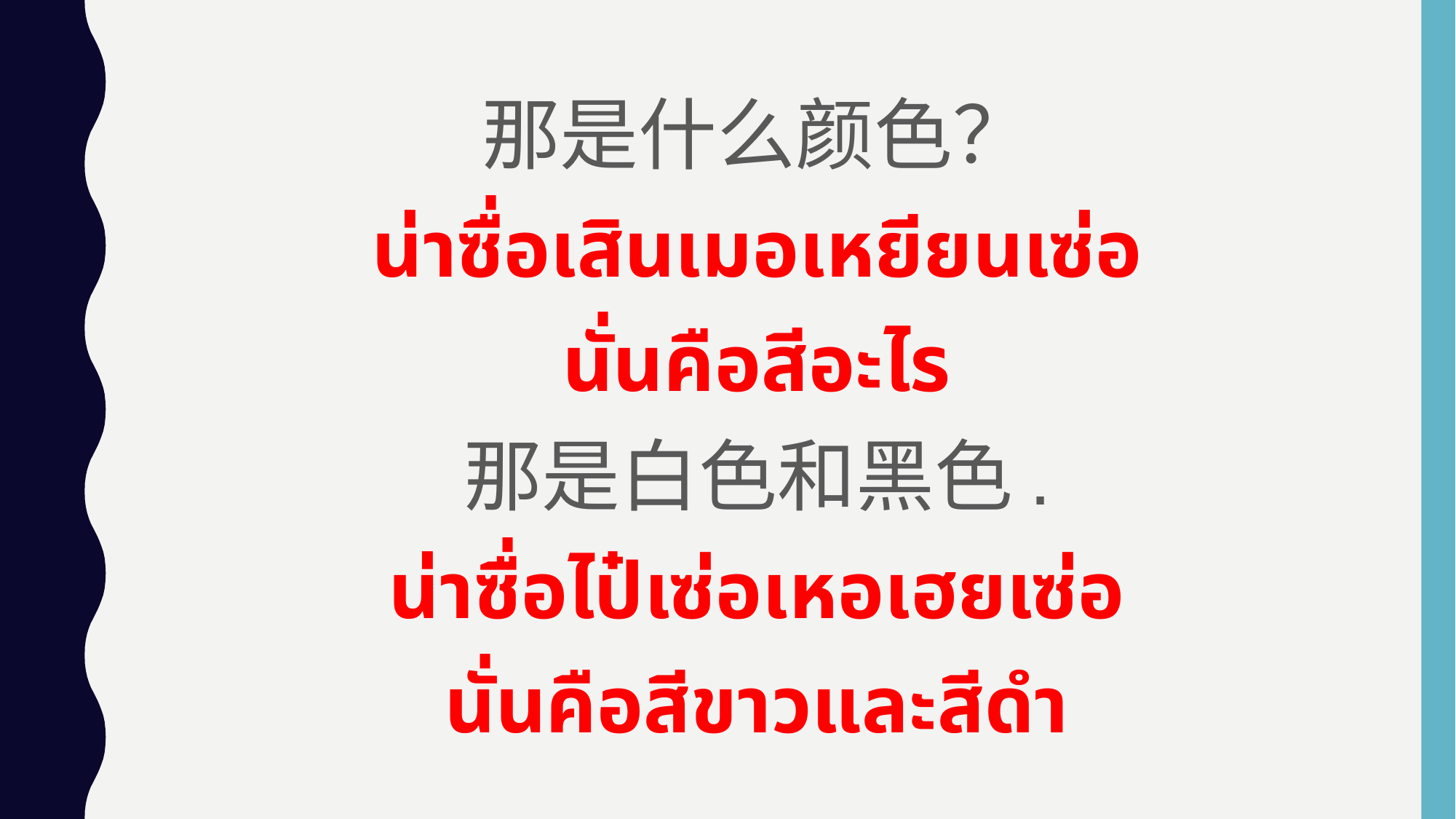

那是什么颜色？
น่าซื่อเสินเมอเหยียนเซ่อ
นั่นคือสีอะไร
那是白色和黑色.
น่าซื่อไป๋เซ่อเหอเฮยเซ่อ
นั่นคือสีขาวและสีดำ